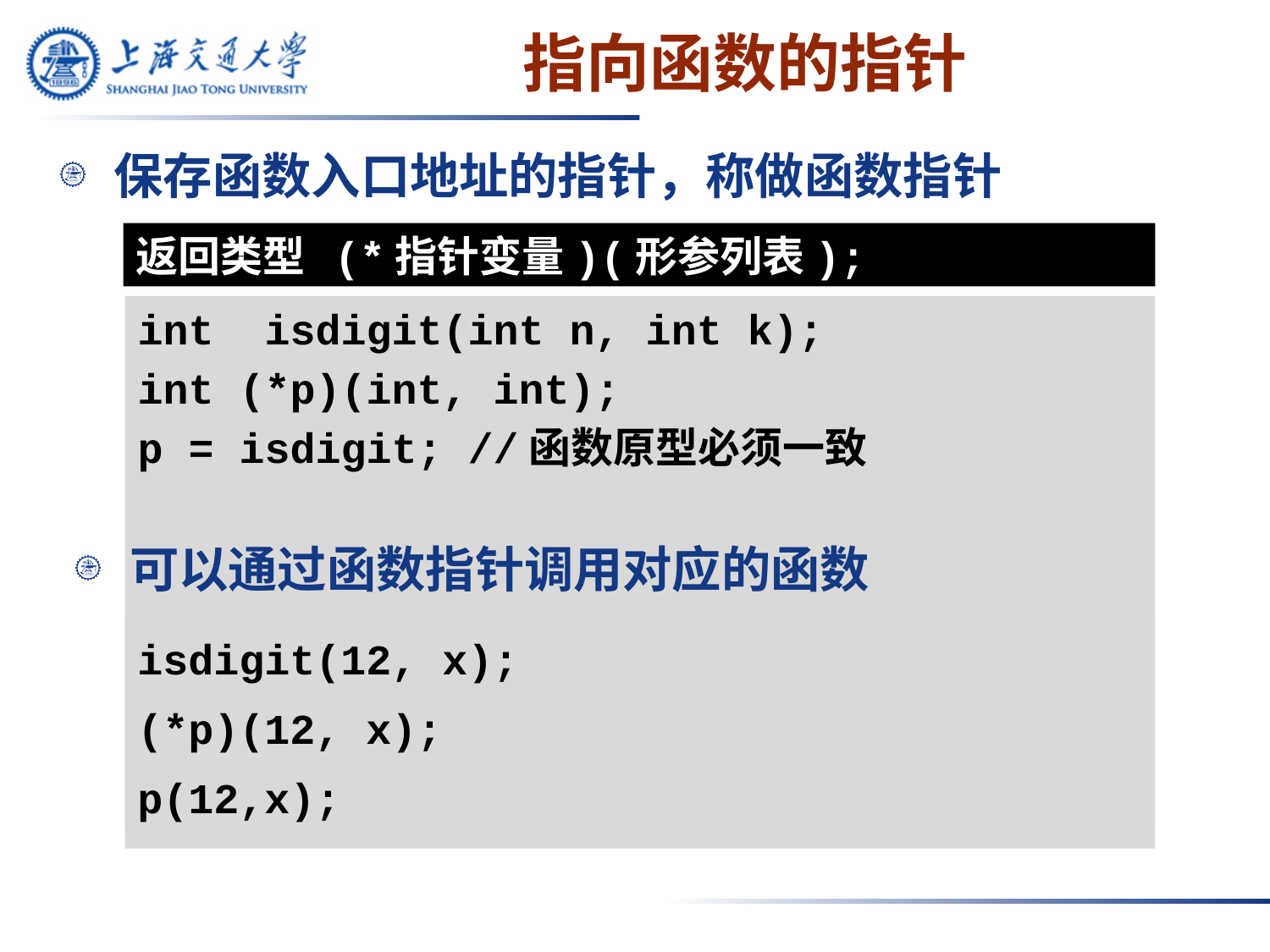

# 指向函数的指针
保存函数入口地址的指针，称做函数指针
返回类型  (*指针变量)(形参列表);
int  isdigit(int n, int k);
int (*p)(int, int);
p = isdigit; //函数原型必须一致
可以通过函数指针调用对应的函数
isdigit(12, x);
(*p)(12, x);
p(12,x);